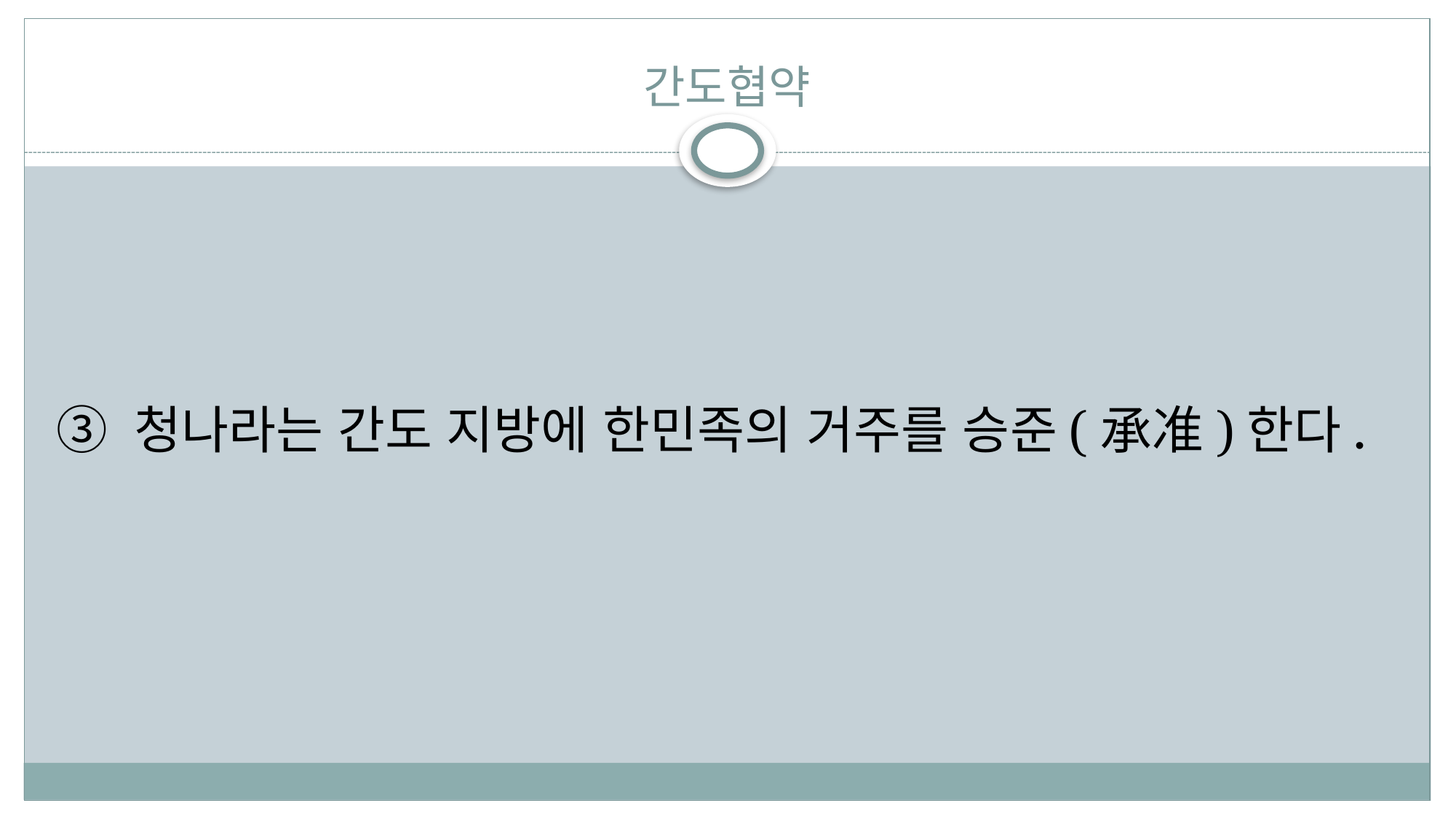

# 간도협약

③ 청나라는 간도 지방에 한민족의 거주를 승준(承准)한다.